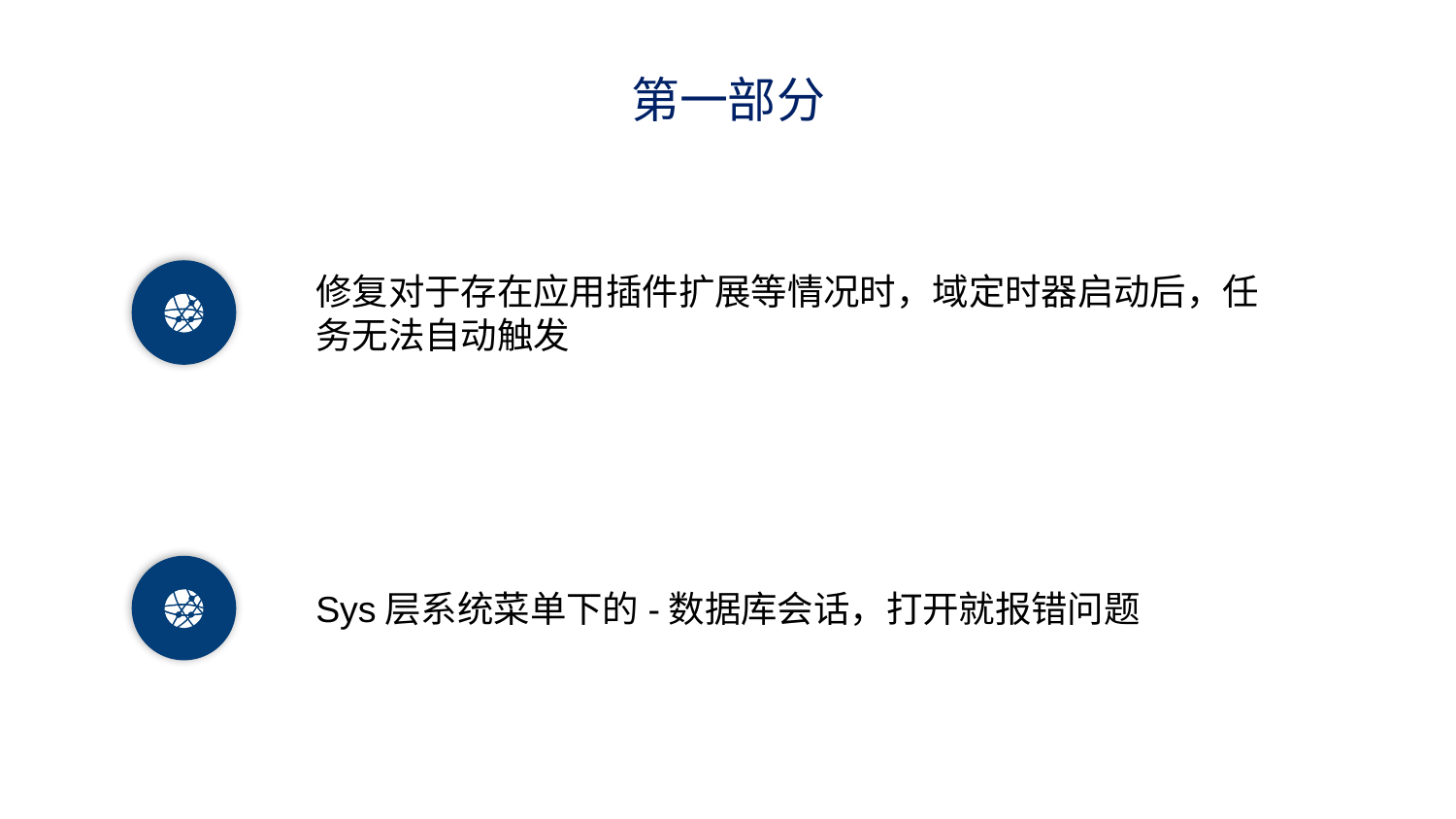

第一部分

修复对于存在应用插件扩展等情况时，域定时器启动后，任务无法自动触发

Sys层系统菜单下的-数据库会话，打开就报错问题